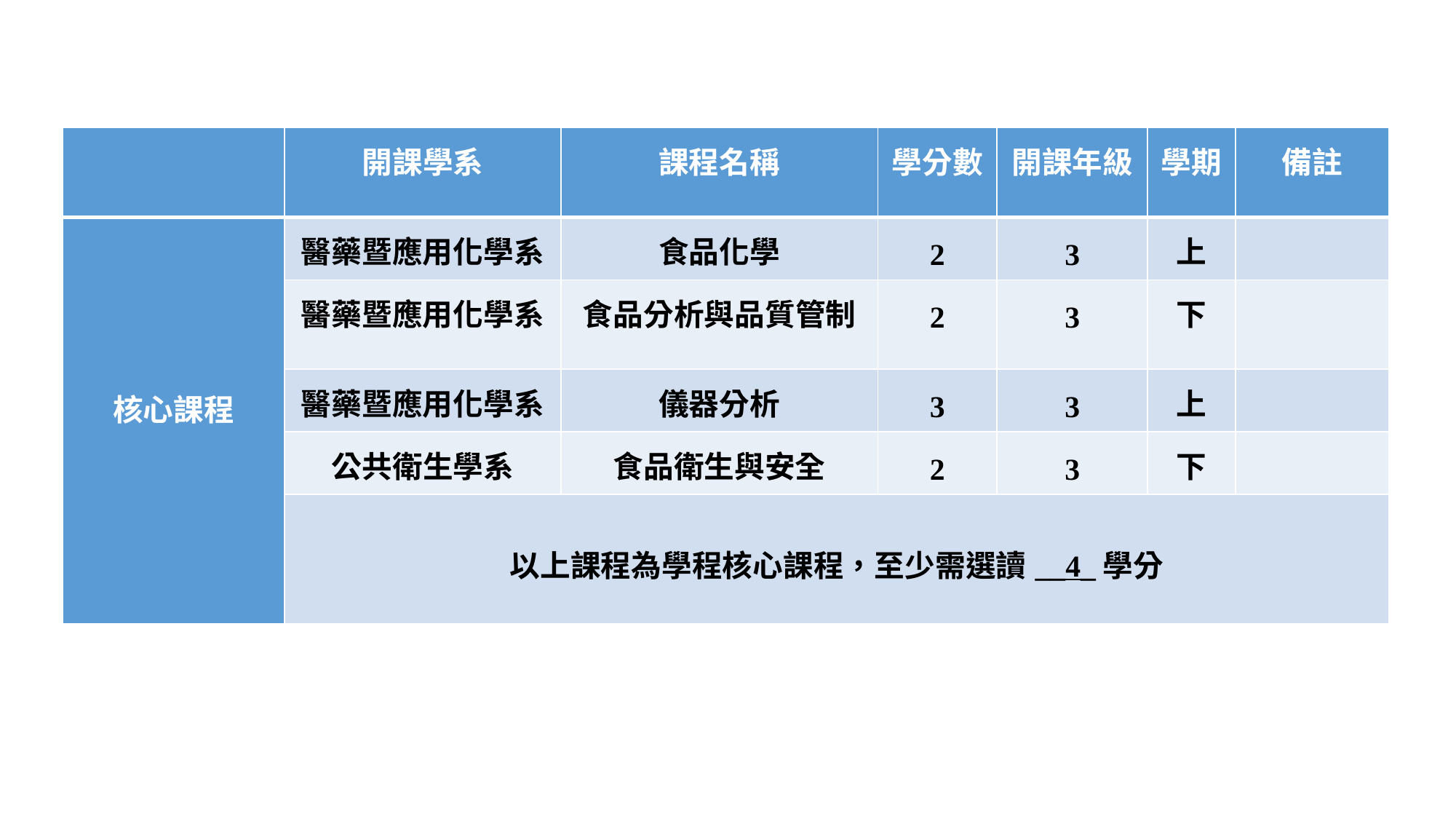

|  | 開課學系 | 課程名稱 | 學分數 | 開課年級 | 學期 | 備註 |
| --- | --- | --- | --- | --- | --- | --- |
| 核心課程 | 醫藥暨應用化學系 | 食品化學 | 2 | 3 | 上 |  |
|  | 醫藥暨應用化學系 | 食品分析與品質管制 | 2 | 3 | 下 |  |
|  | 醫藥暨應用化學系 | 儀器分析 | 3 | 3 | 上 |  |
|  | 公共衛生學系 | 食品衛生與安全 | 2 | 3 | 下 |  |
|  | 以上課程為學程核心課程，至少需選讀\_\_4\_學分 |  |  |  |  |  |